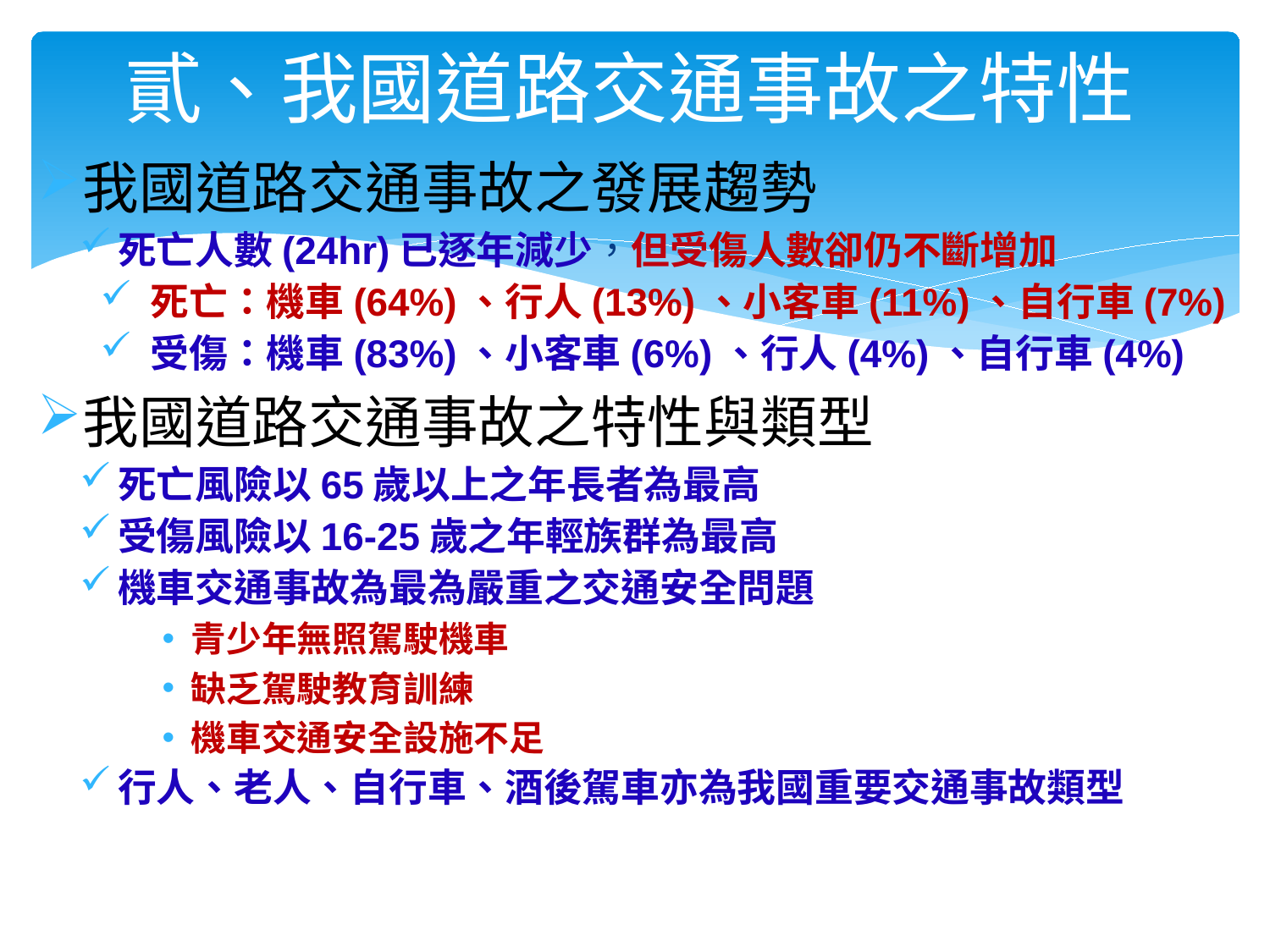

貳、我國道路交通事故之特性
我國道路交通事故之發展趨勢
死亡人數(24hr)已逐年減少，但受傷人數卻仍不斷增加
 死亡：機車(64%)、行人(13%)、小客車(11%)、自行車(7%)
 受傷：機車(83%)、小客車(6%)、行人(4%)、自行車(4%)
我國道路交通事故之特性與類型
死亡風險以65歲以上之年長者為最高
受傷風險以16-25歲之年輕族群為最高
機車交通事故為最為嚴重之交通安全問題
 青少年無照駕駛機車
 缺乏駕駛教育訓練
 機車交通安全設施不足
行人、老人、自行車、酒後駕車亦為我國重要交通事故類型